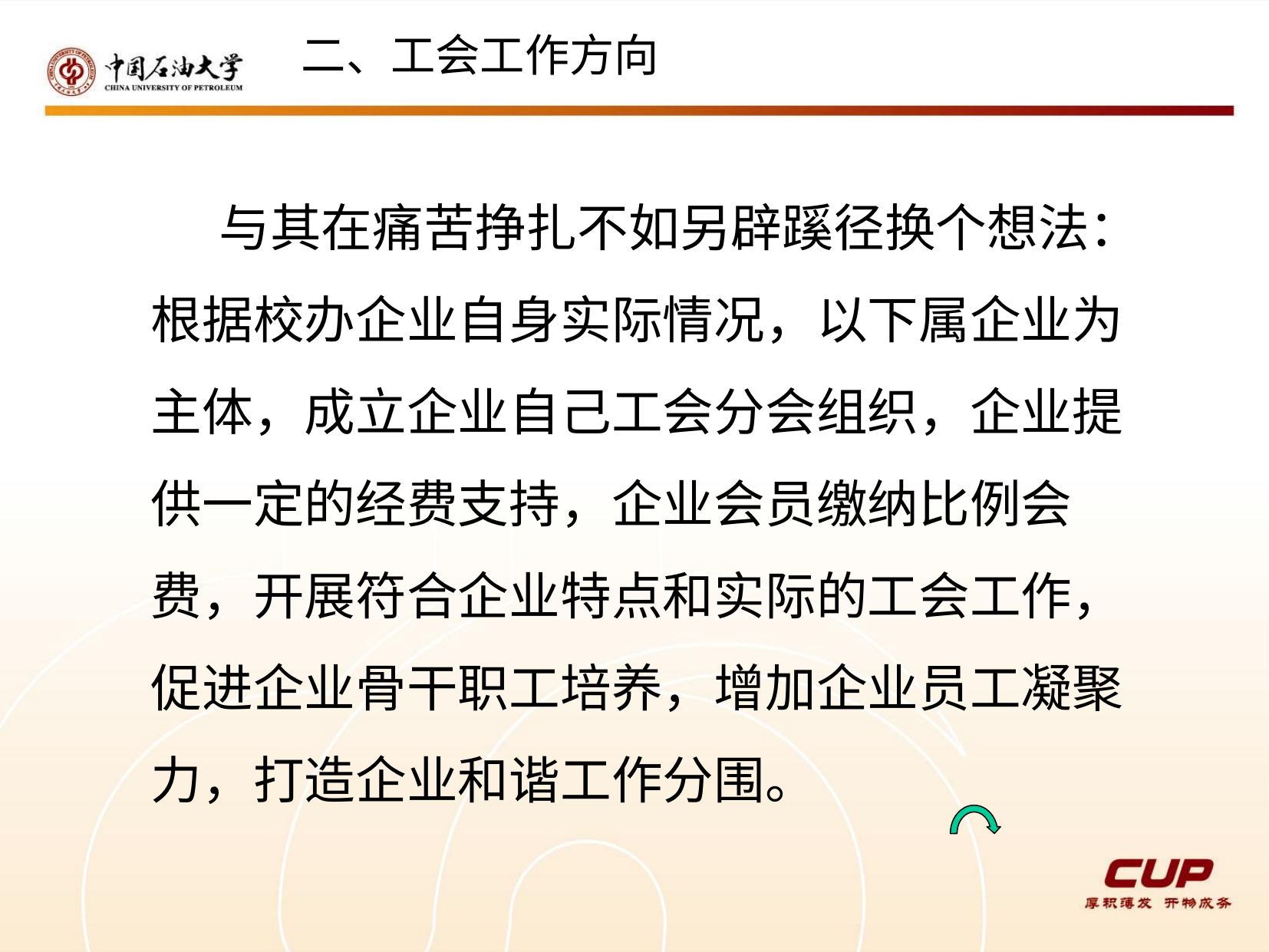

# 二、工会工作方向
         与其在痛苦挣扎不如另辟蹊径换个想法：根据校办企业自身实际情况，以下属企业为主体，成立企业自己工会分会组织，企业提供一定的经费支持，企业会员缴纳比例会费，开展符合企业特点和实际的工会工作，促进企业骨干职工培养，增加企业员工凝聚力，打造企业和谐工作分围。